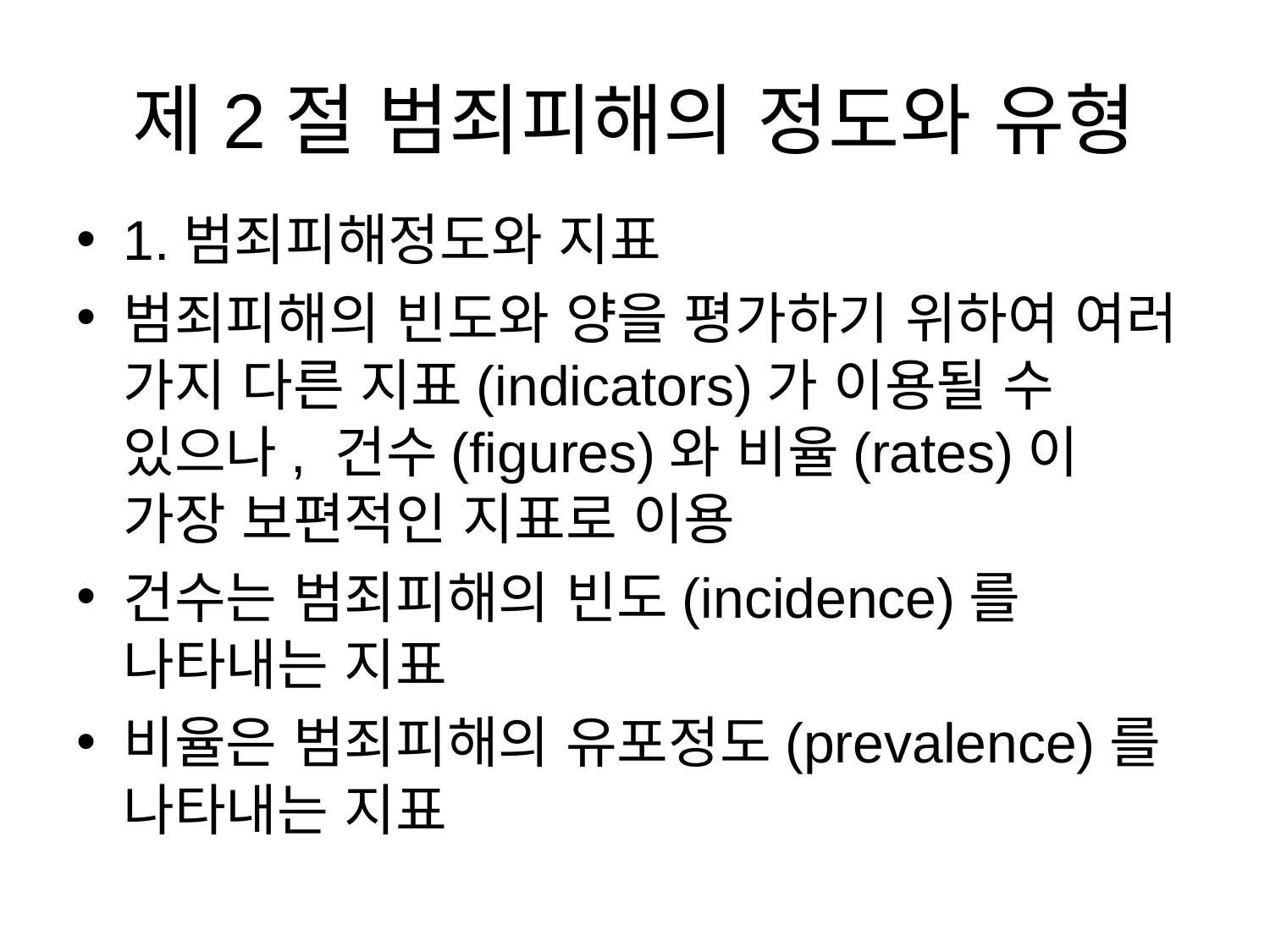

# 제2절 범죄피해의 정도와 유형
1.범죄피해정도와 지표
범죄피해의 빈도와 양을 평가하기 위하여 여러 가지 다른 지표(indicators)가 이용될 수 있으나, 건수(figures)와 비율(rates)이 가장 보편적인 지표로 이용
건수는 범죄피해의 빈도(incidence)를 나타내는 지표
비율은 범죄피해의 유포정도(prevalence)를 나타내는 지표